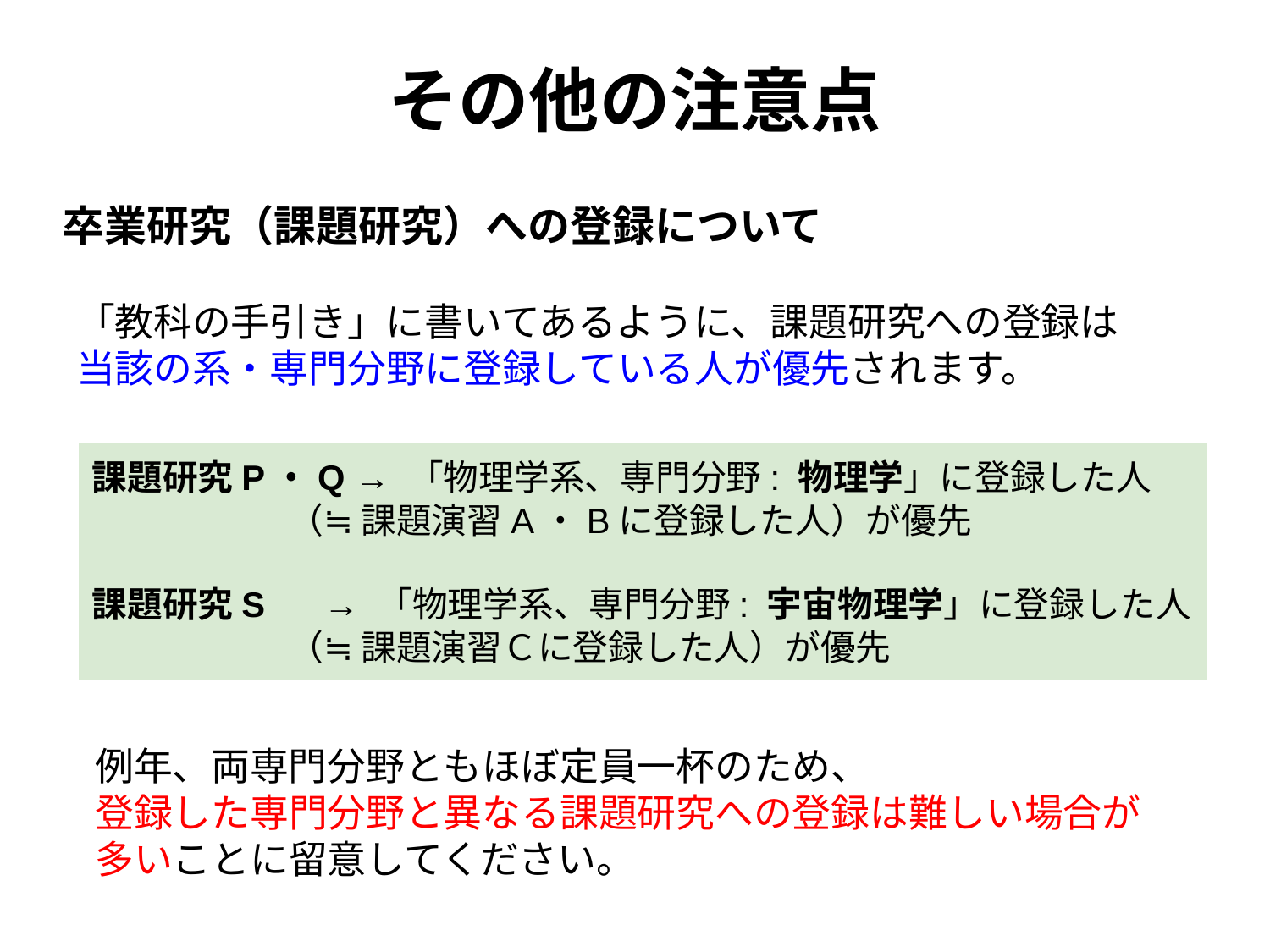

# その他の注意点
卒業研究（課題研究）への登録について
「教科の手引き」に書いてあるように、課題研究への登録は
当該の系・専門分野に登録している人が優先されます。
課題研究P・Q → 「物理学系、専門分野: 物理学」に登録した人
                        （≒ 課題演習A・Bに登録した人）が優先

課題研究S      → 「物理学系、専門分野: 宇宙物理学」に登録した人
                        （≒ 課題演習Ｃに登録した人）が優先
例年、両専門分野ともほぼ定員一杯のため、
登録した専門分野と異なる課題研究への登録は難しい場合が
多いことに留意してください。